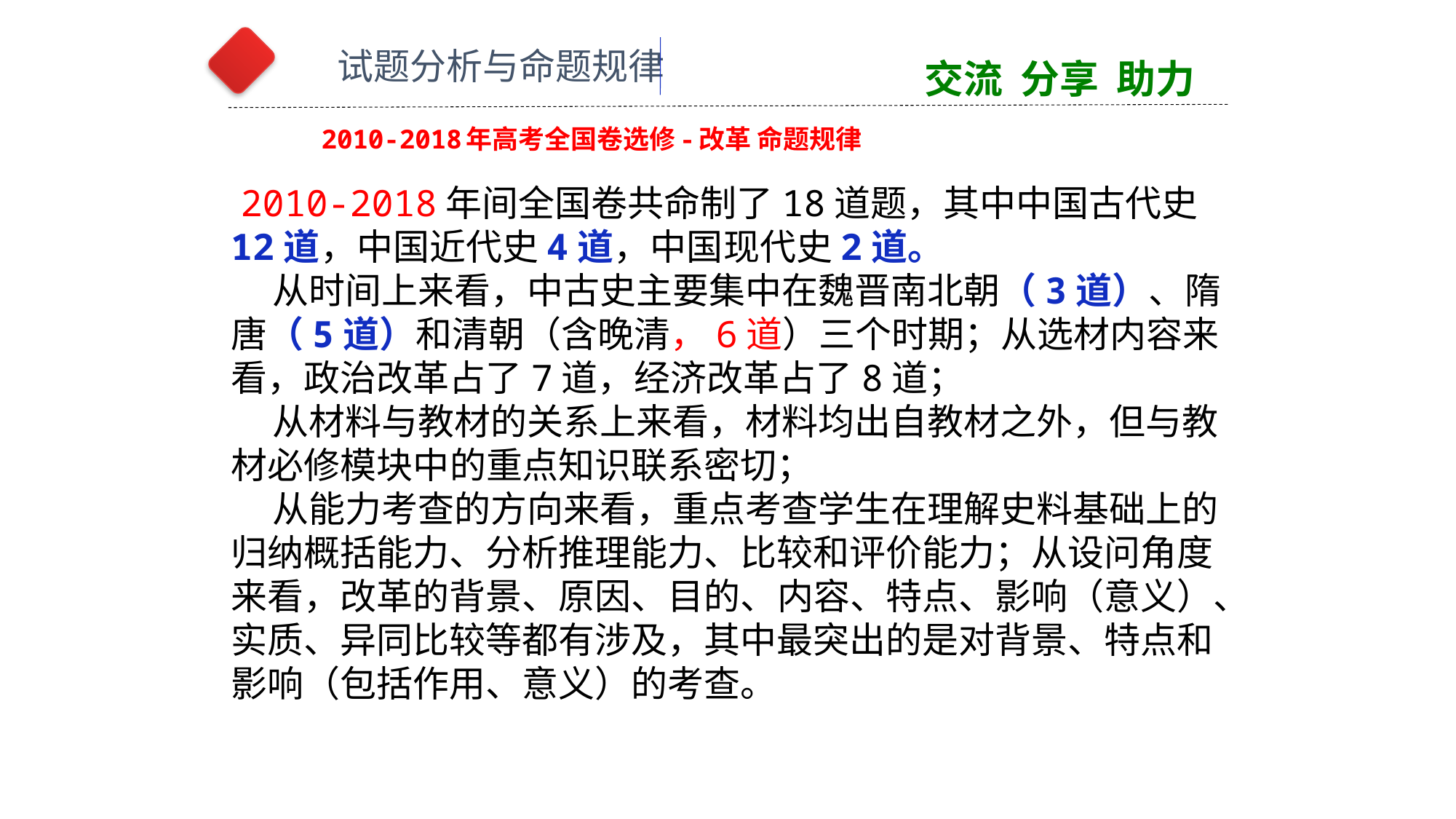

试题分析与命题规律
交流  分享  助力
# 2010-2018年高考全国卷选修-改革 命题规律
 2010-2018年间全国卷共命制了18道题，其中中国古代史12道，中国近代史4道，中国现代史2道。
    从时间上来看，中古史主要集中在魏晋南北朝（3道）、隋唐（5道）和清朝（含晚清，6道）三个时期；从选材内容来看，政治改革占了7道，经济改革占了8道；
    从材料与教材的关系上来看，材料均出自教材之外，但与教材必修模块中的重点知识联系密切；
    从能力考查的方向来看，重点考查学生在理解史料基础上的归纳概括能力、分析推理能力、比较和评价能力；从设问角度来看，改革的背景、原因、目的、内容、特点、影响（意义）、实质、异同比较等都有涉及，其中最突出的是对背景、特点和影响（包括作用、意义）的考查。